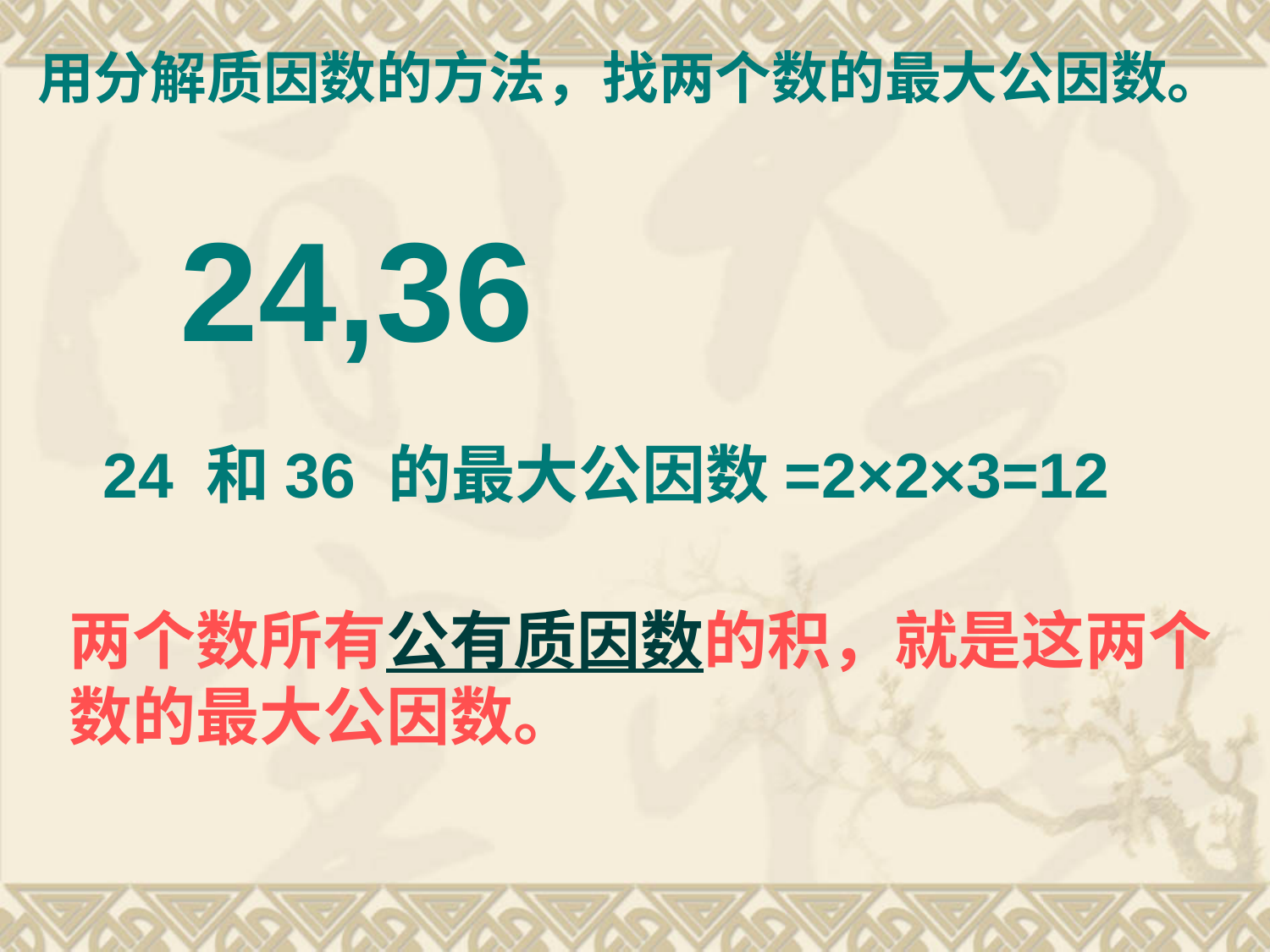

用分解质因数的方法，找两个数的最大公因数。
24,36
24 和36 的最大公因数=2×2×3=12
两个数所有公有质因数的积，就是这两个数的最大公因数。